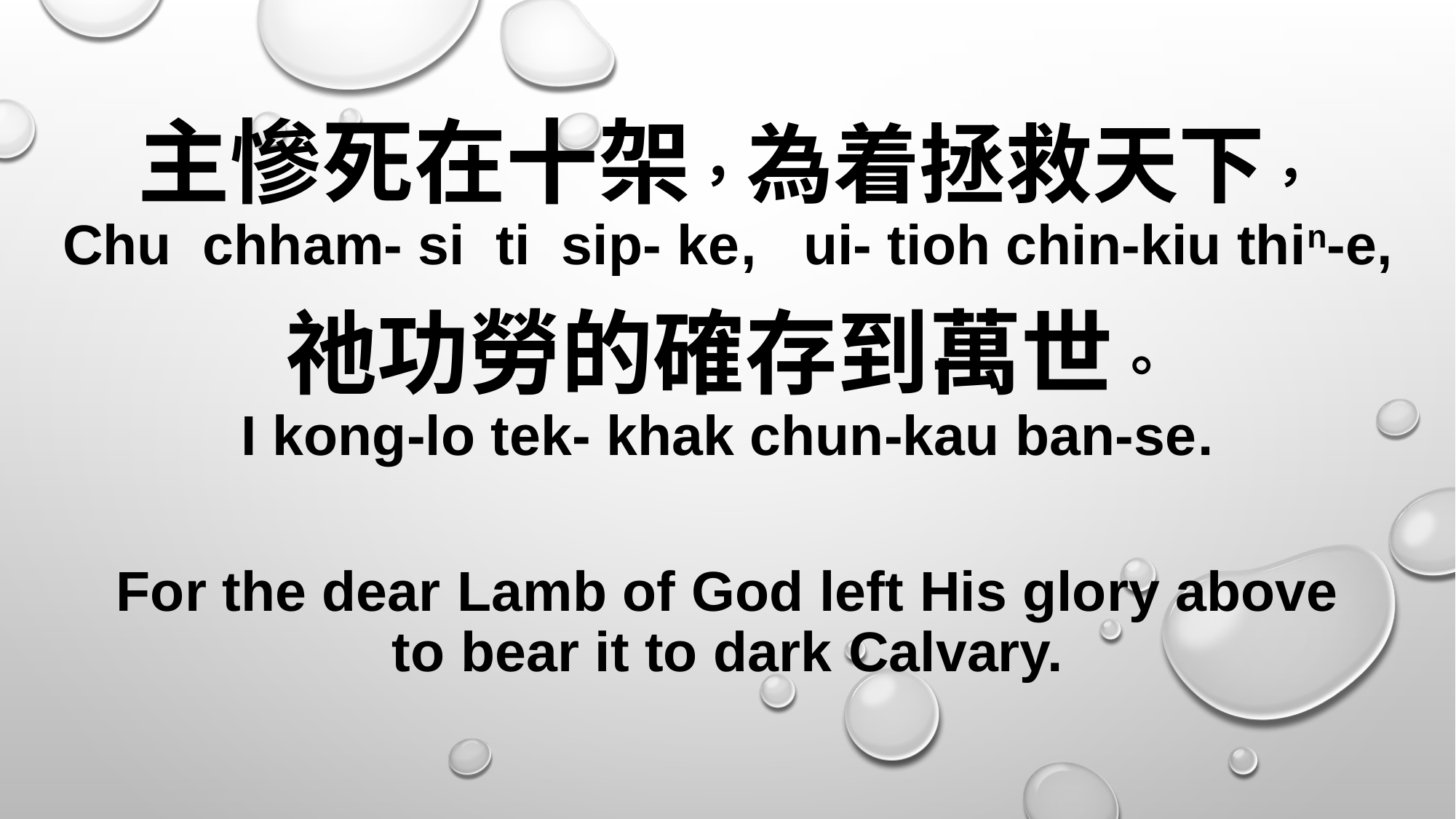

# 主慘死在十架，為着拯救天下， Chu  chham- si  ti  sip- ke,   ui- tioh chin-kiu thin-e, 祂功勞的確存到萬世。 I kong-lo tek- khak chun-kau ban-se. For the dear Lamb of God left His glory above to bear it to dark Calvary.